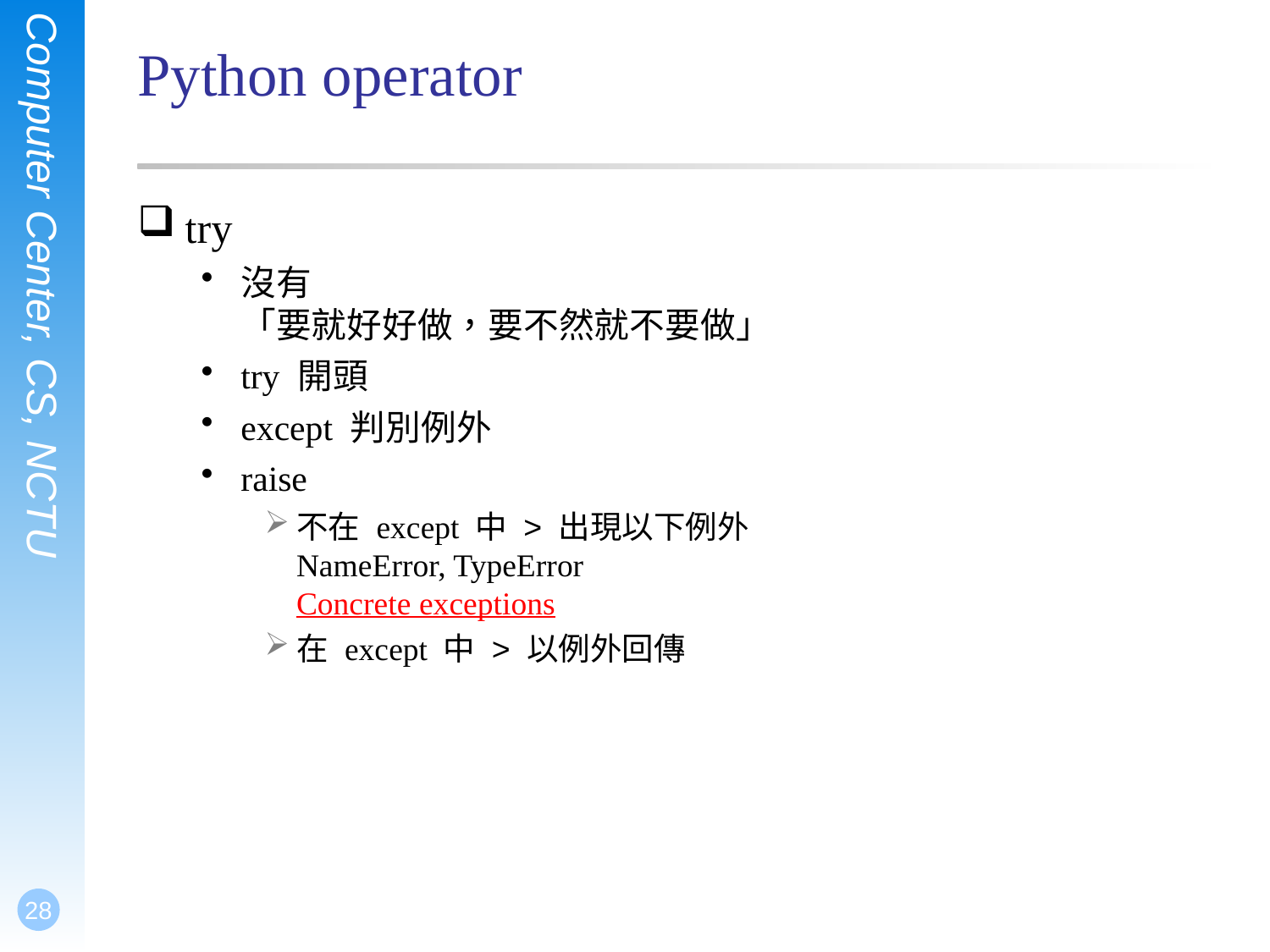

# Python operator
try
沒有
「要就好好做，要不然就不要做」
try 開頭
except 判別例外
raise
不在 except 中 > 出現以下例外
NameError, TypeError
Concrete exceptions
在 except 中 > 以例外回傳